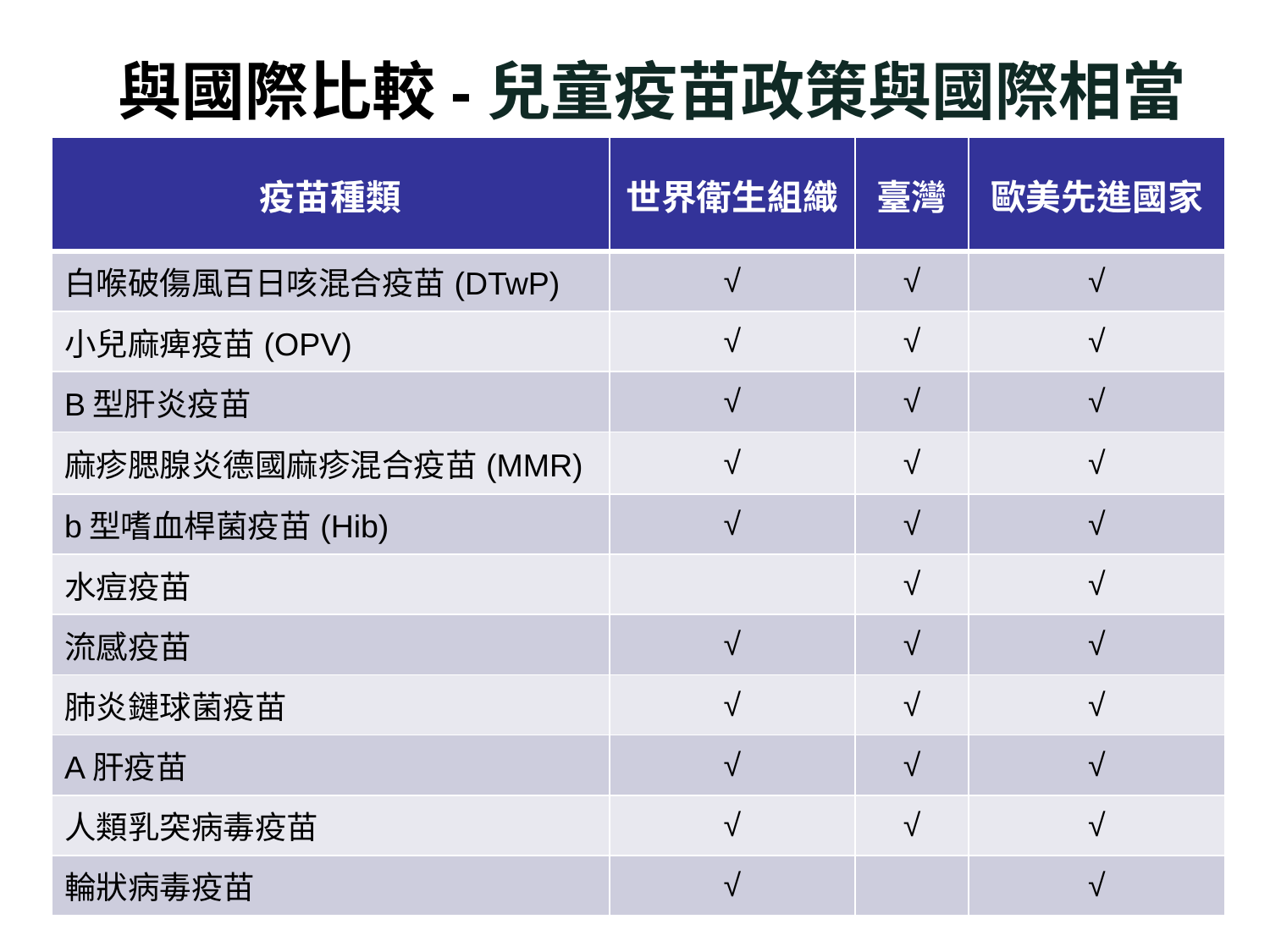

# 與國際比較-兒童疫苗政策與國際相當
| 疫苗種類 | 世界衛生組織 | 臺灣 | 歐美先進國家 |
| --- | --- | --- | --- |
| 白喉破傷風百日咳混合疫苗(DTwP) | √ | √ | √ |
| 小兒麻痺疫苗(OPV) | √ | √ | √ |
| B型肝炎疫苗 | √ | √ | √ |
| 麻疹腮腺炎德國麻疹混合疫苗(MMR) | √ | √ | √ |
| b型嗜血桿菌疫苗(Hib) | √ | √ | √ |
| 水痘疫苗 |  | √ | √ |
| 流感疫苗 | √ | √ | √ |
| 肺炎鏈球菌疫苗 | √ | √ | √ |
| A肝疫苗 | √ | √ | √ |
| 人類乳突病毒疫苗 | √ | √ | √ |
| 輪狀病毒疫苗 | √ |  | √ |